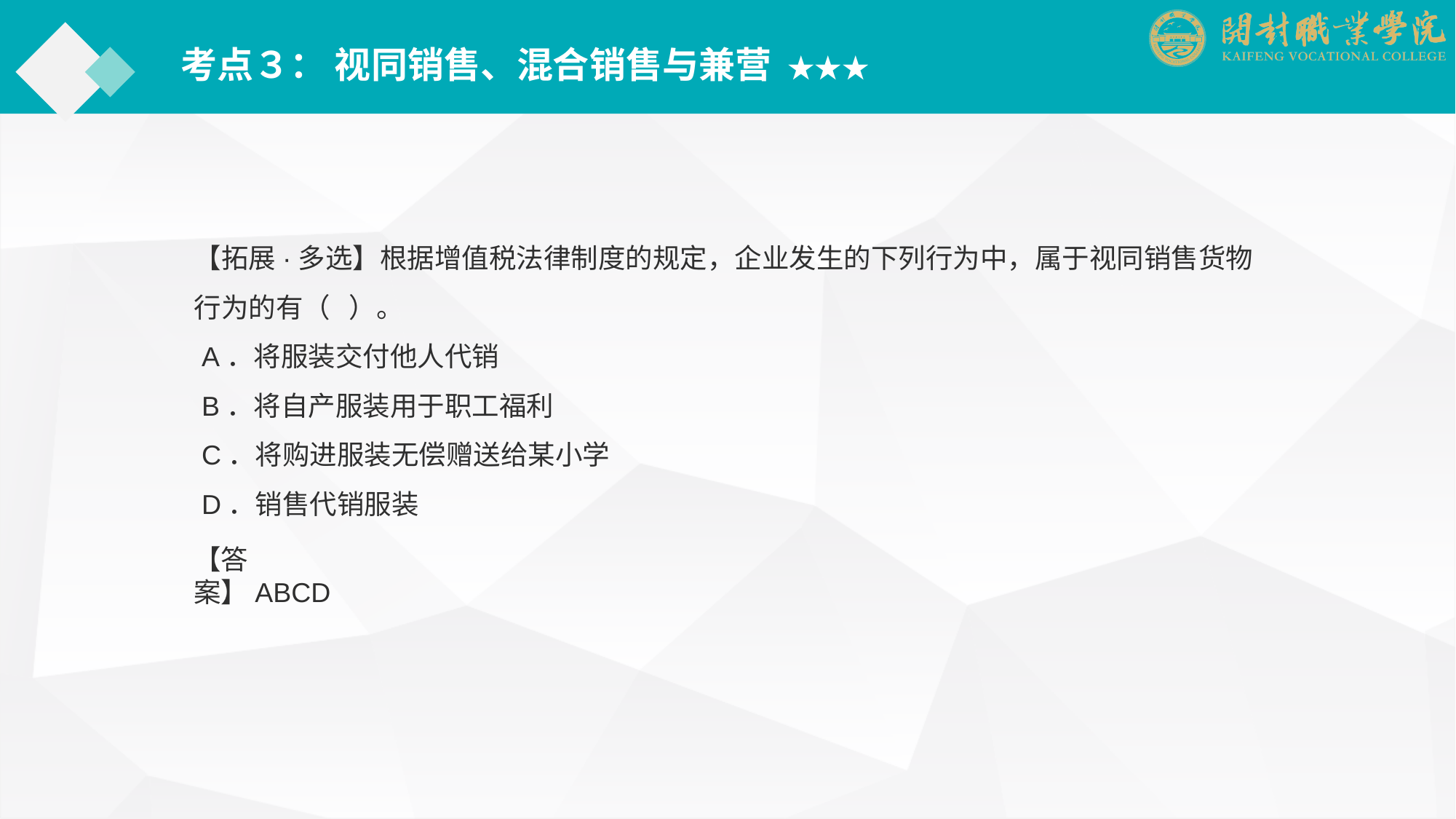

考点３： 视同销售、混合销售与兼营  ★★★
【拓展·多选】根据增值税法律制度的规定，企业发生的下列行为中，属于视同销售货物行为的有（   ）。
 A．将服装交付他人代销
 B．将自产服装用于职工福利
 C．将购进服装无偿赠送给某小学
 D．销售代销服装
【答案】ABCD